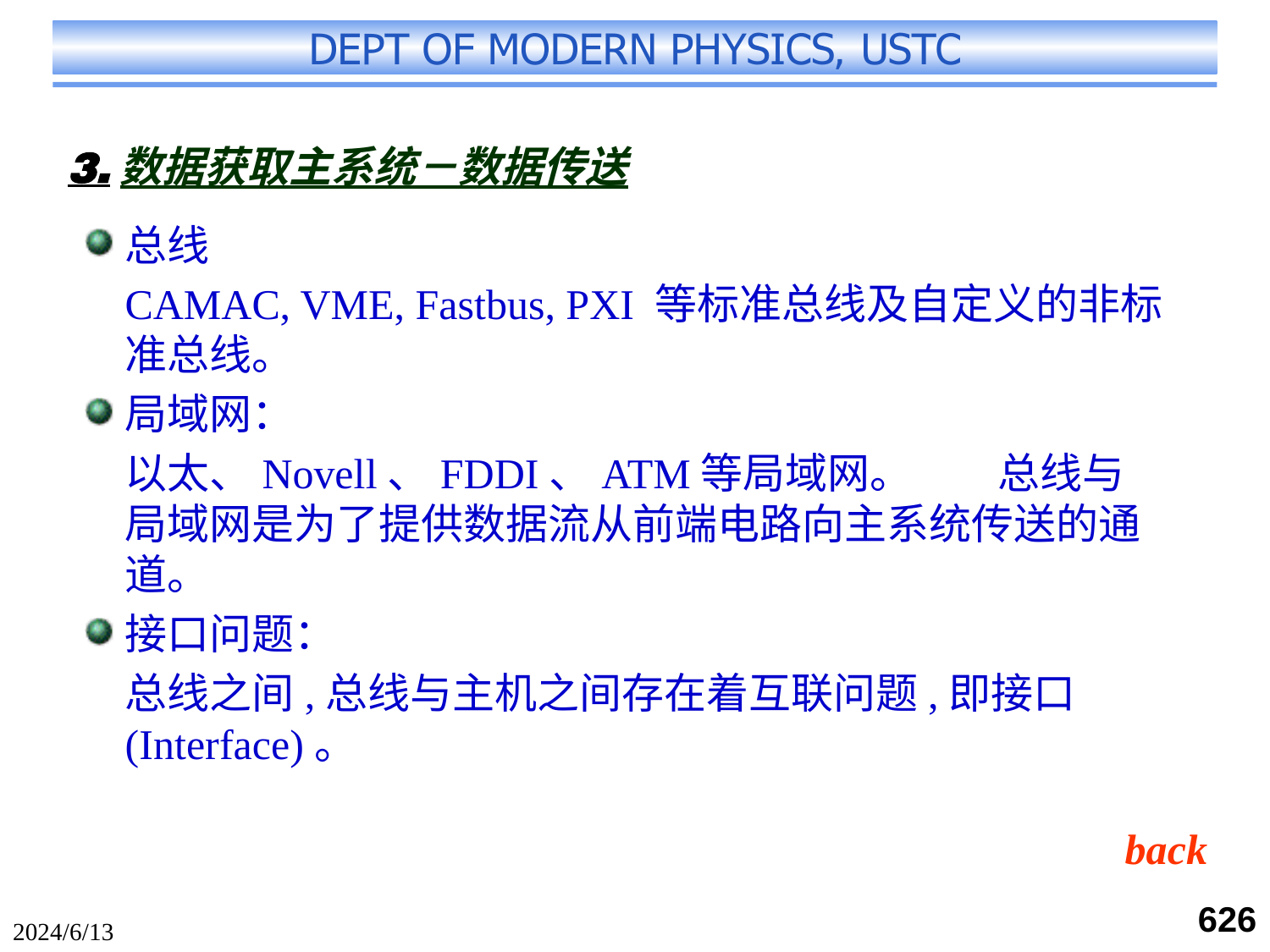

3.数据获取主系统－数据传送
总线
	CAMAC, VME, Fastbus, PXI 等标准总线及自定义的非标准总线。
局域网：
	以太、Novell、FDDI、ATM等局域网。         总线与局域网是为了提供数据流从前端电路向主系统传送的通道。
接口问题：
	总线之间,总线与主机之间存在着互联问题,即接口 (Interface)。
back
626
2024/6/13